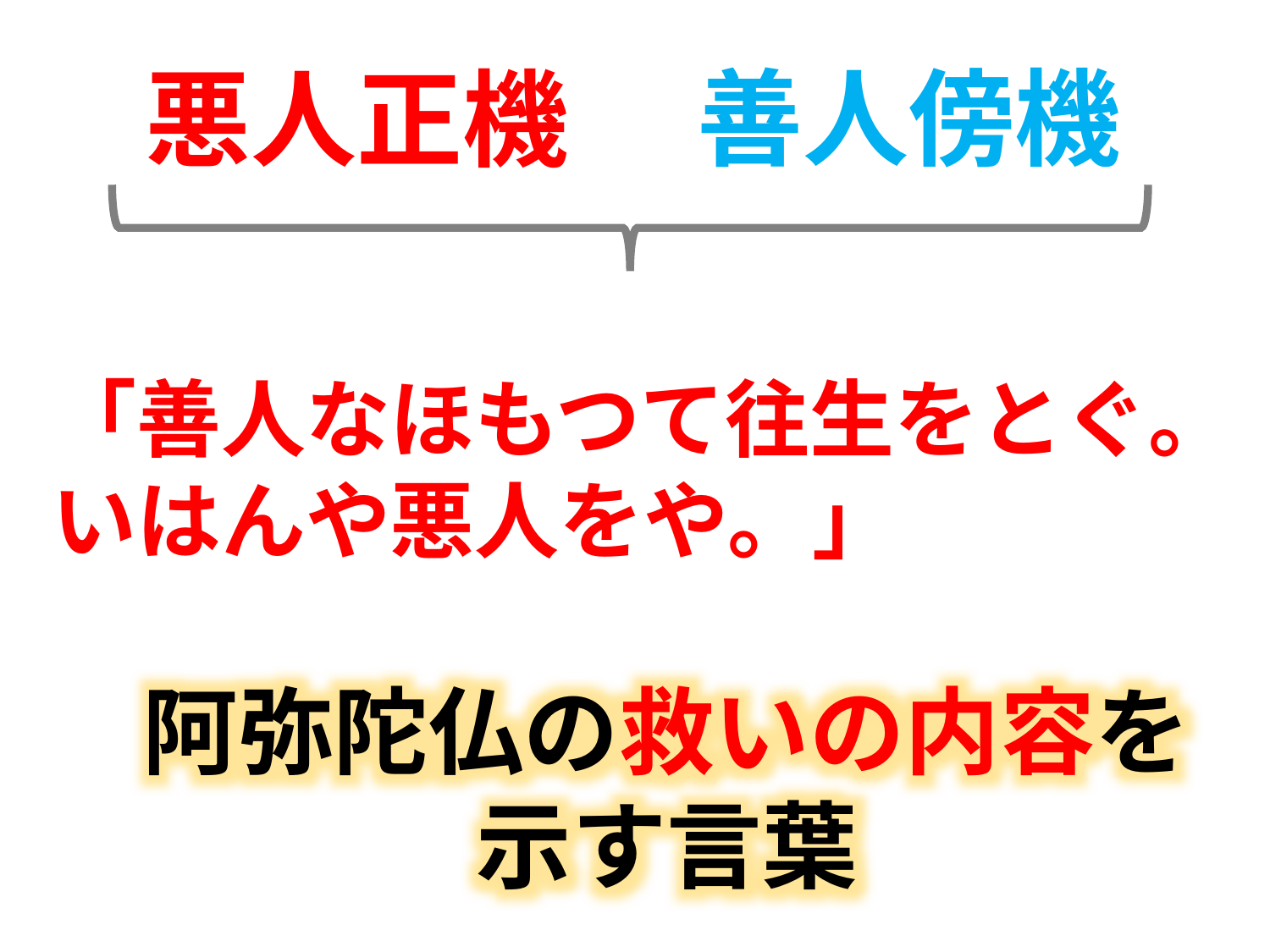

善人傍機
悪人正機
「善人なほもつて往生をとぐ。いはんや悪人をや。」
阿弥陀仏の救いの内容を示す言葉